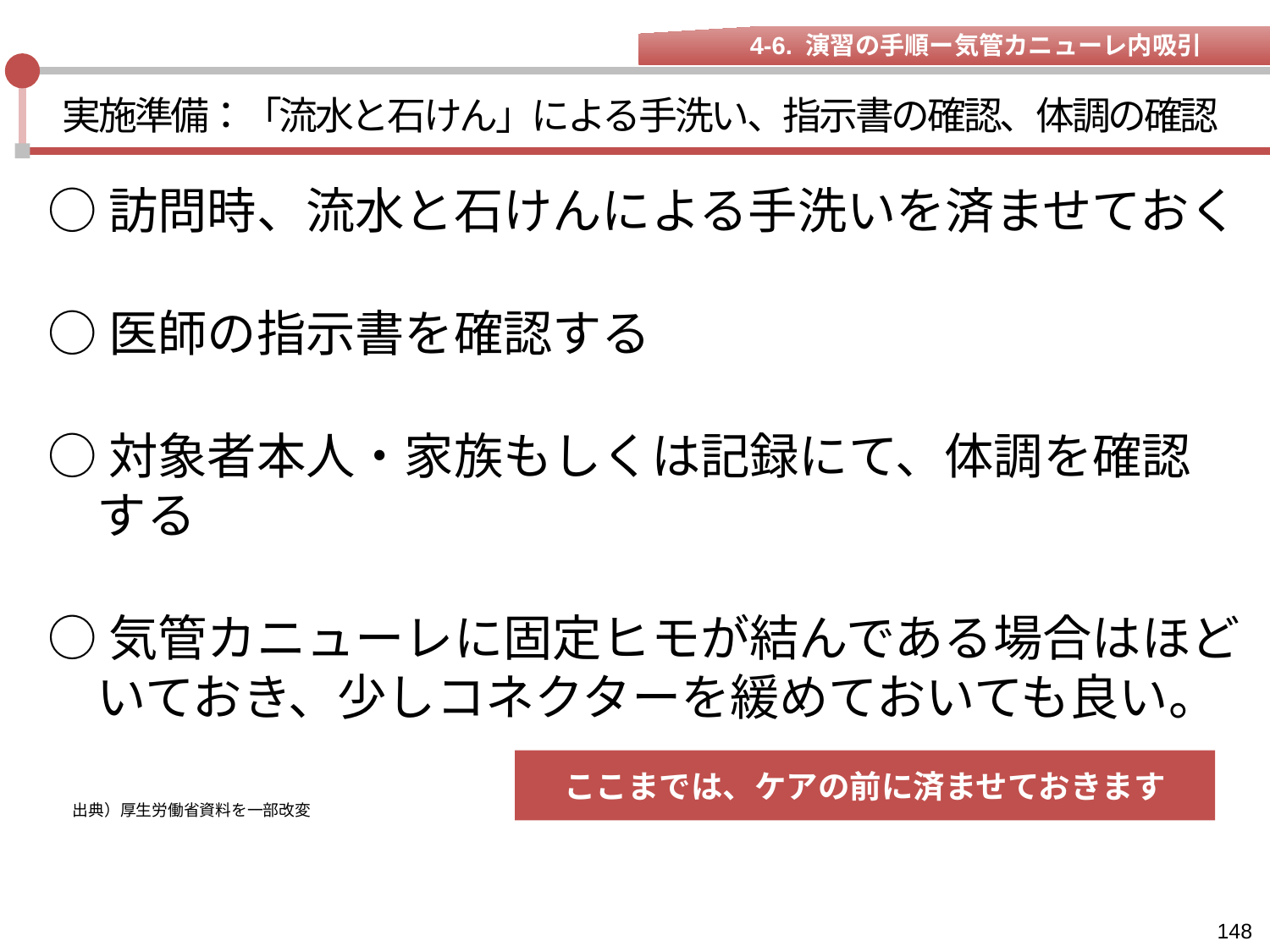

4-6. 演習の手順ー気管カニューレ内吸引
# 実施準備：「流水と石けん」による手洗い、指示書の確認、体調の確認
○訪問時、流水と石けんによる手洗いを済ませておく
○医師の指示書を確認する
○対象者本人・家族もしくは記録にて、体調を確認
する
○気管カニューレに固定ヒモが結んである場合はほどいておき、少しコネクターを緩めておいても良い。
ここまでは、ケアの前に済ませておきます
出典）厚生労働省資料を一部改変
148